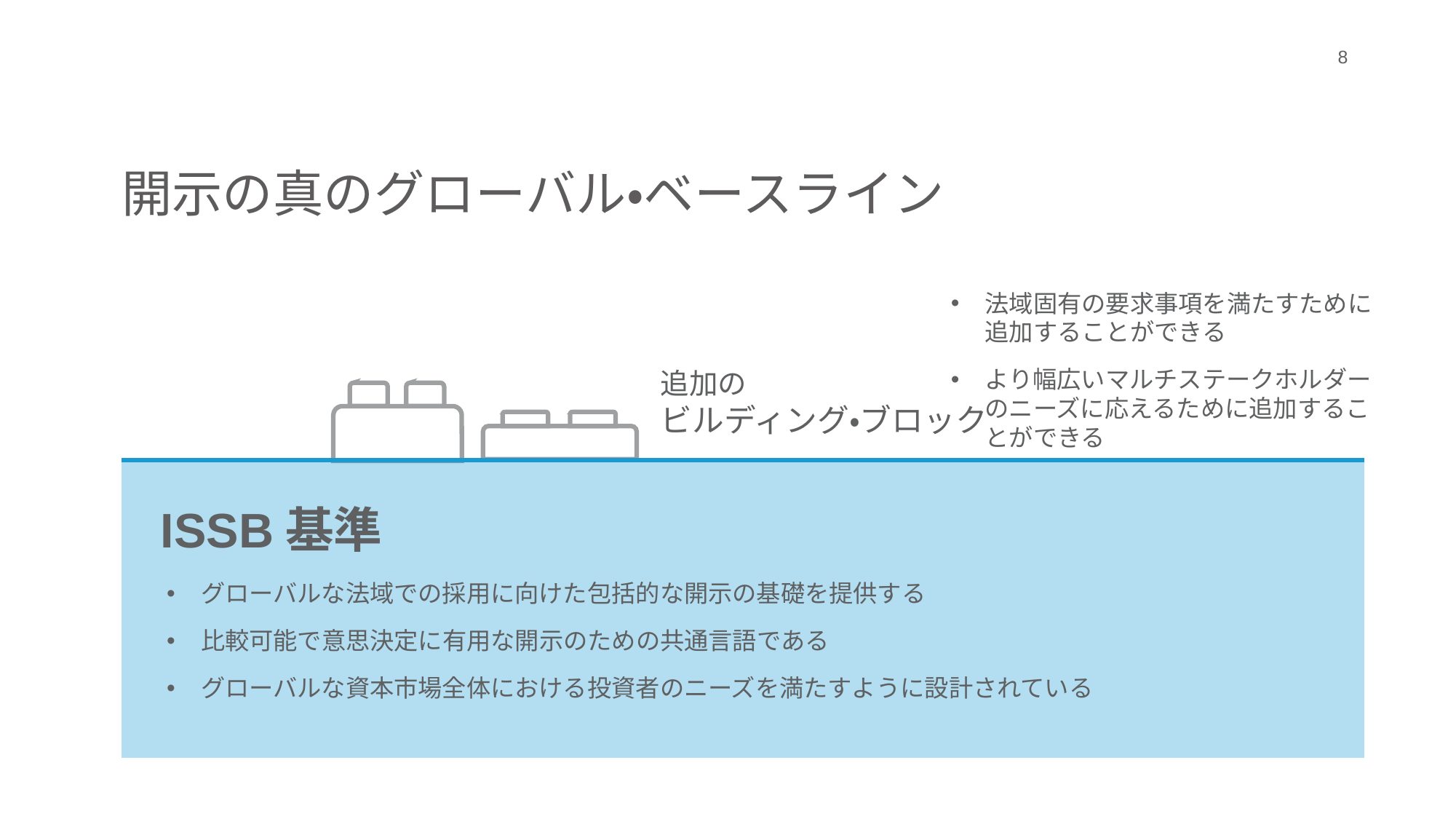

8
開示の真のグローバル・ベースライン

法域固有の要求事項を満たすために追加することができる
より幅広いマルチステークホルダーのニーズに応えるために追加することができる
追加の
ビルディング・ブロック

ISSB基準
グローバルな法域での採用に向けた包括的な開示の基礎を提供する
比較可能で意思決定に有用な開示のための共通言語である
グローバルな資本市場全体における投資者のニーズを満たすように設計されている